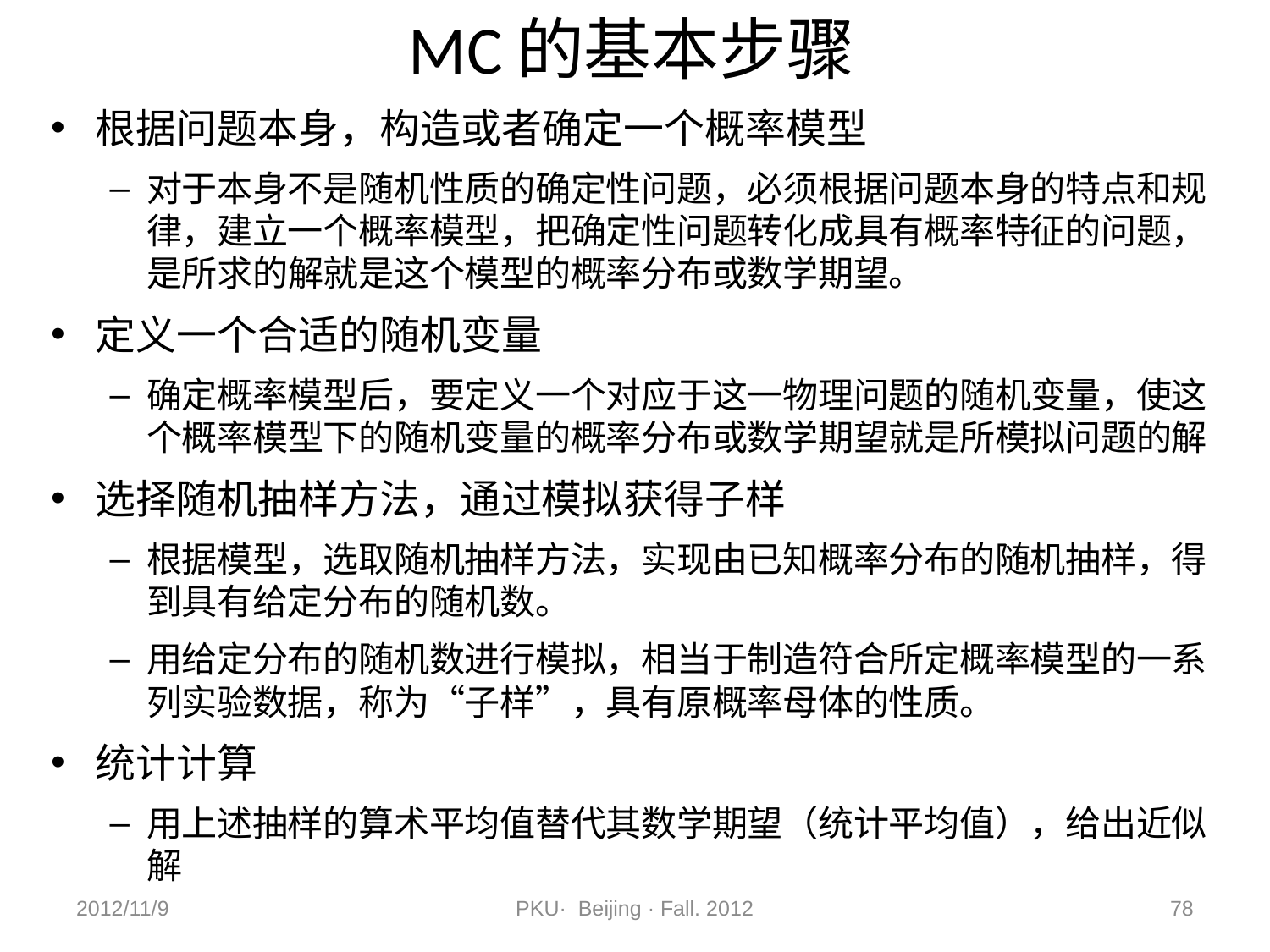

# MC的基本步骤
根据问题本身，构造或者确定一个概率模型
对于本身不是随机性质的确定性问题，必须根据问题本身的特点和规律，建立一个概率模型，把确定性问题转化成具有概率特征的问题，是所求的解就是这个模型的概率分布或数学期望。
定义一个合适的随机变量
确定概率模型后，要定义一个对应于这一物理问题的随机变量，使这个概率模型下的随机变量的概率分布或数学期望就是所模拟问题的解
选择随机抽样方法，通过模拟获得子样
根据模型，选取随机抽样方法，实现由已知概率分布的随机抽样，得到具有给定分布的随机数。
用给定分布的随机数进行模拟，相当于制造符合所定概率模型的一系列实验数据，称为“子样”，具有原概率母体的性质。
统计计算
用上述抽样的算术平均值替代其数学期望（统计平均值），给出近似解
2012/11/9
PKU·  Beijing · Fall. 2012
78